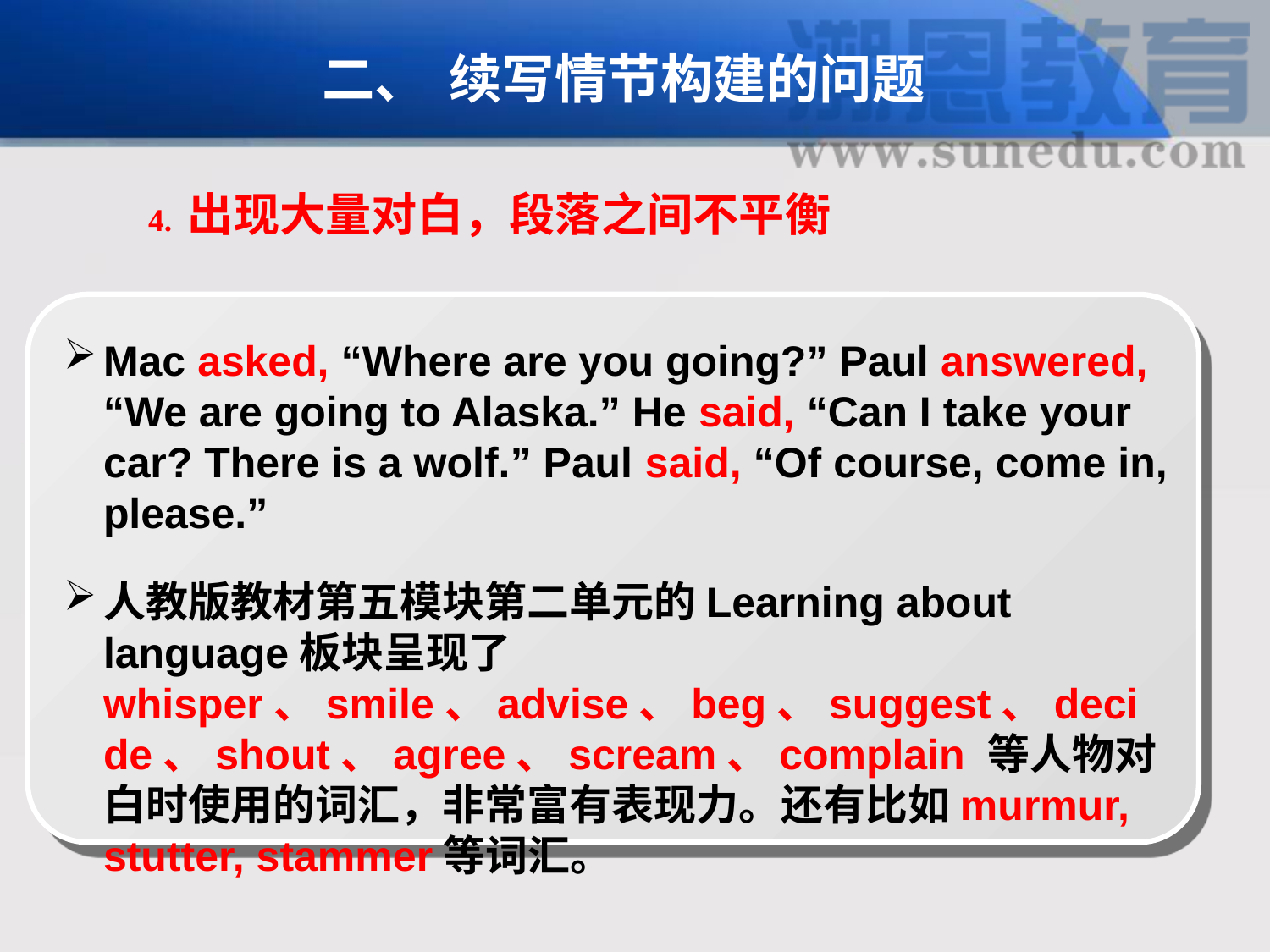

二、	续写情节构建的问题
4. 出现大量对白，段落之间不平衡

Mac asked, “Where are you going?” Paul answered, “We are going to Alaska.” He said, “Can I take your car? There is a wolf.” Paul said, “Of course, come in, please.”
人教版教材第五模块第二单元的Learning about language板块呈现了whisper、smile、advise、beg、suggest、decide、shout、agree、scream、complain 等人物对白时使用的词汇，非常富有表现力。还有比如murmur, stutter, stammer等词汇。